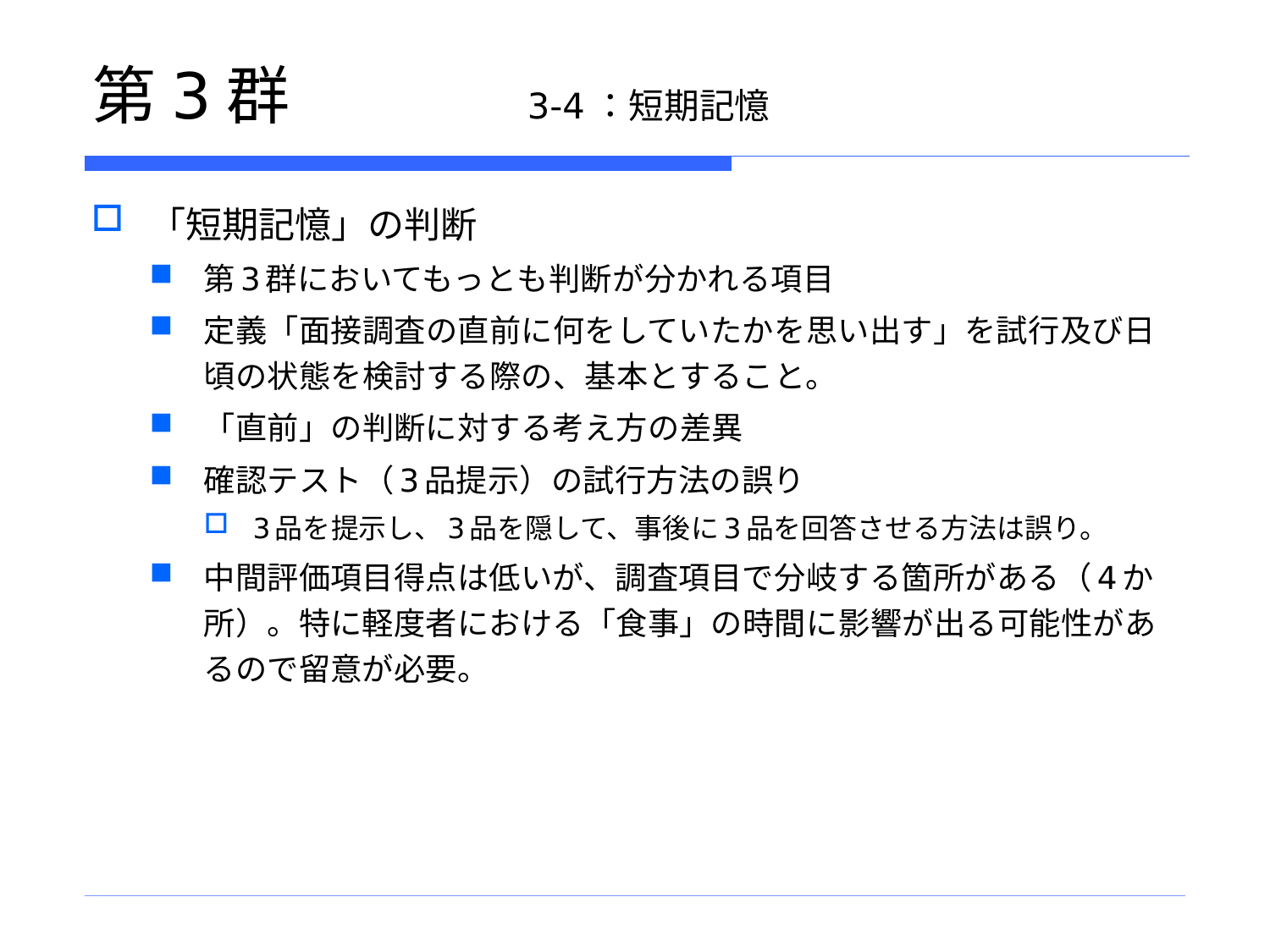

# 第3群　　3-4：短期記憶
「短期記憶」の判断
第3群においてもっとも判断が分かれる項目
定義「面接調査の直前に何をしていたかを思い出す」を試行及び日頃の状態を検討する際の、基本とすること。
「直前」の判断に対する考え方の差異
確認テスト（3品提示）の試行方法の誤り
3品を提示し、3品を隠して、事後に3品を回答させる方法は誤り。
中間評価項目得点は低いが、調査項目で分岐する箇所がある（4か所）。特に軽度者における「食事」の時間に影響が出る可能性があるので留意が必要。